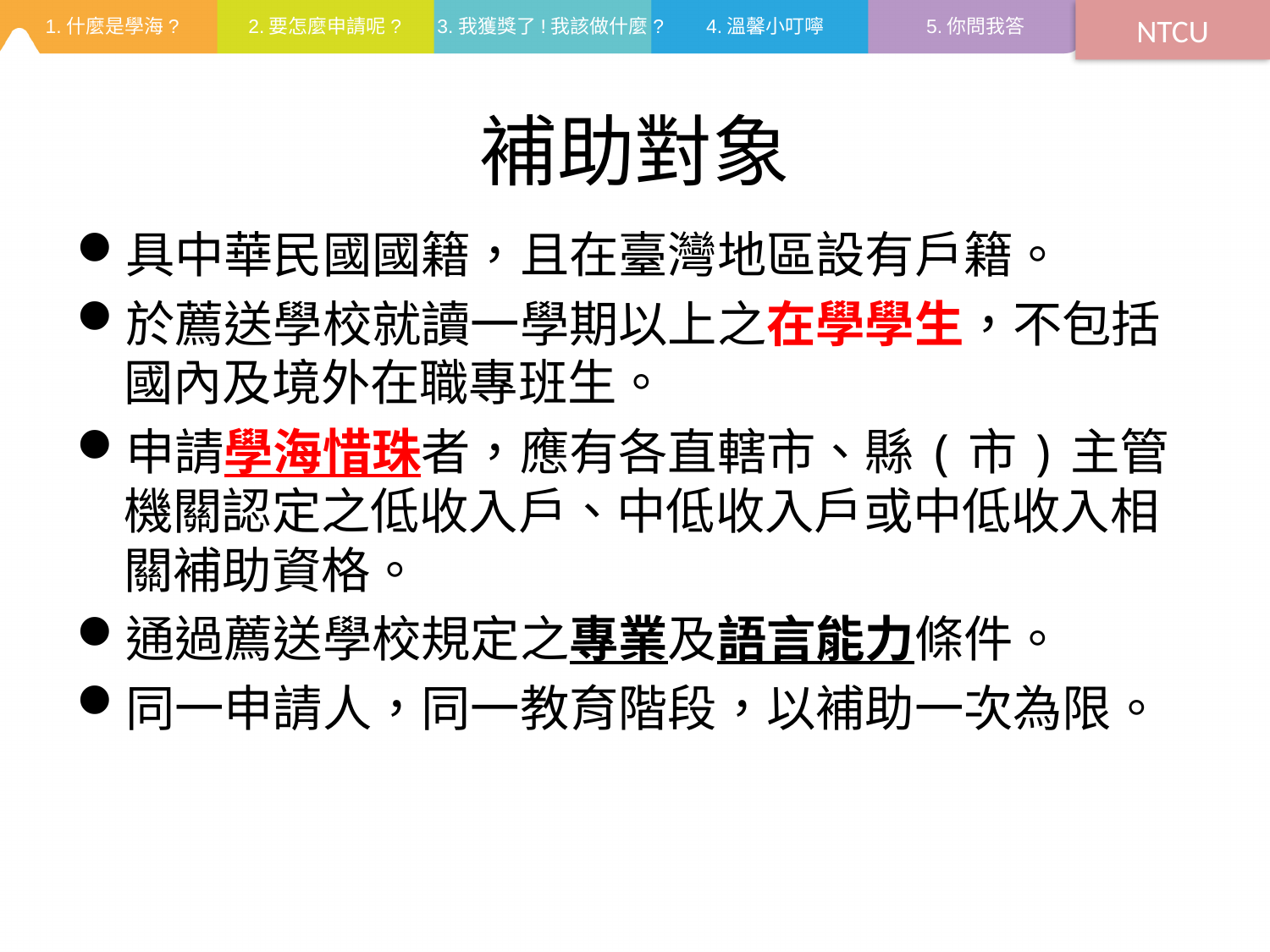

NTCU
# 補助對象
具中華民國國籍，且在臺灣地區設有戶籍。
於薦送學校就讀一學期以上之在學學生，不包括國內及境外在職專班生。
申請學海惜珠者，應有各直轄市、縣(市)主管機關認定之低收入戶、中低收入戶或中低收入相關補助資格。
通過薦送學校規定之專業及語言能力條件。
同一申請人，同一教育階段，以補助一次為限。